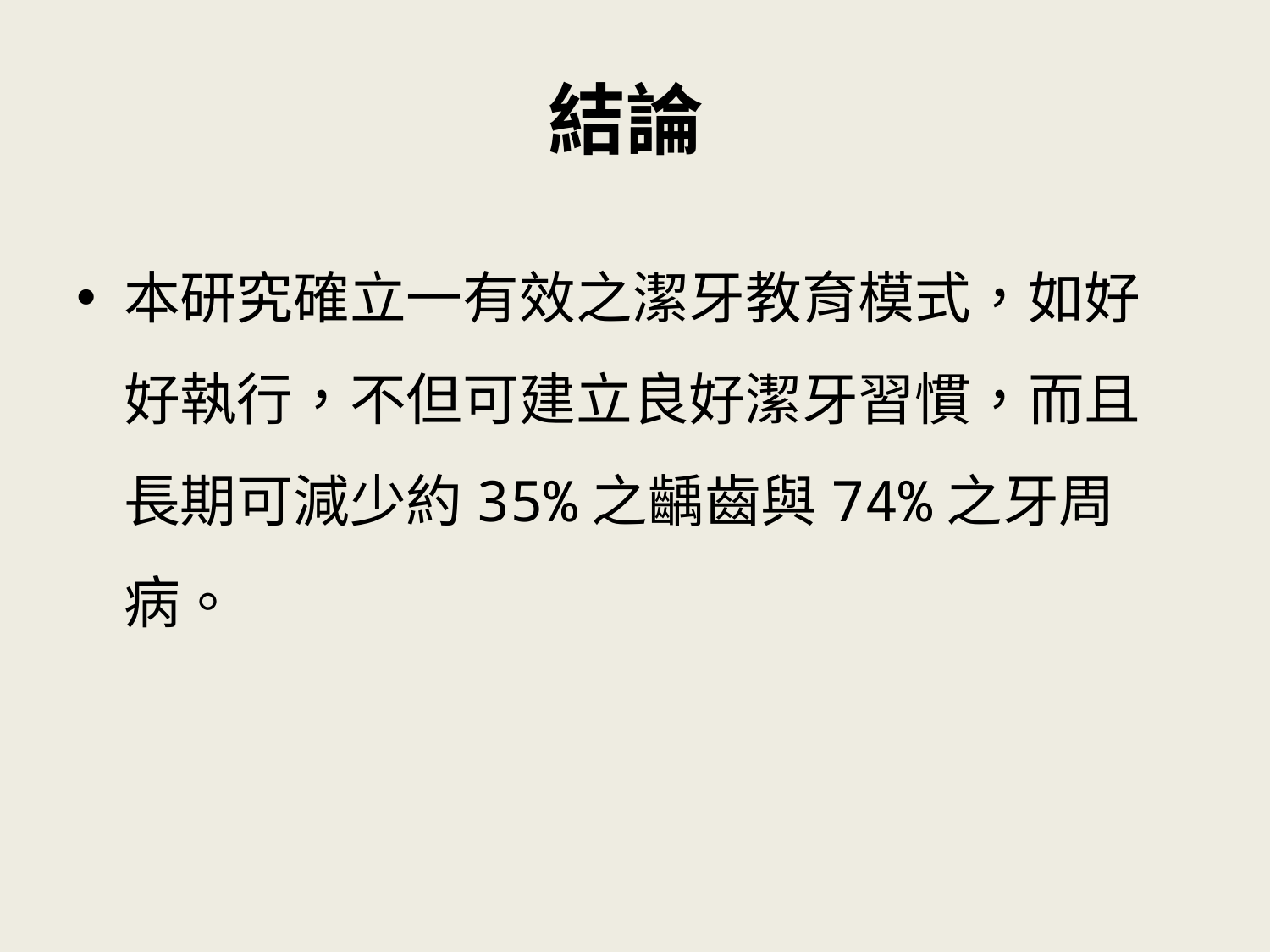

# 結論
本研究確立一有效之潔牙教育模式，如好好執行，不但可建立良好潔牙習慣，而且長期可減少約35%之齲齒與74%之牙周病。